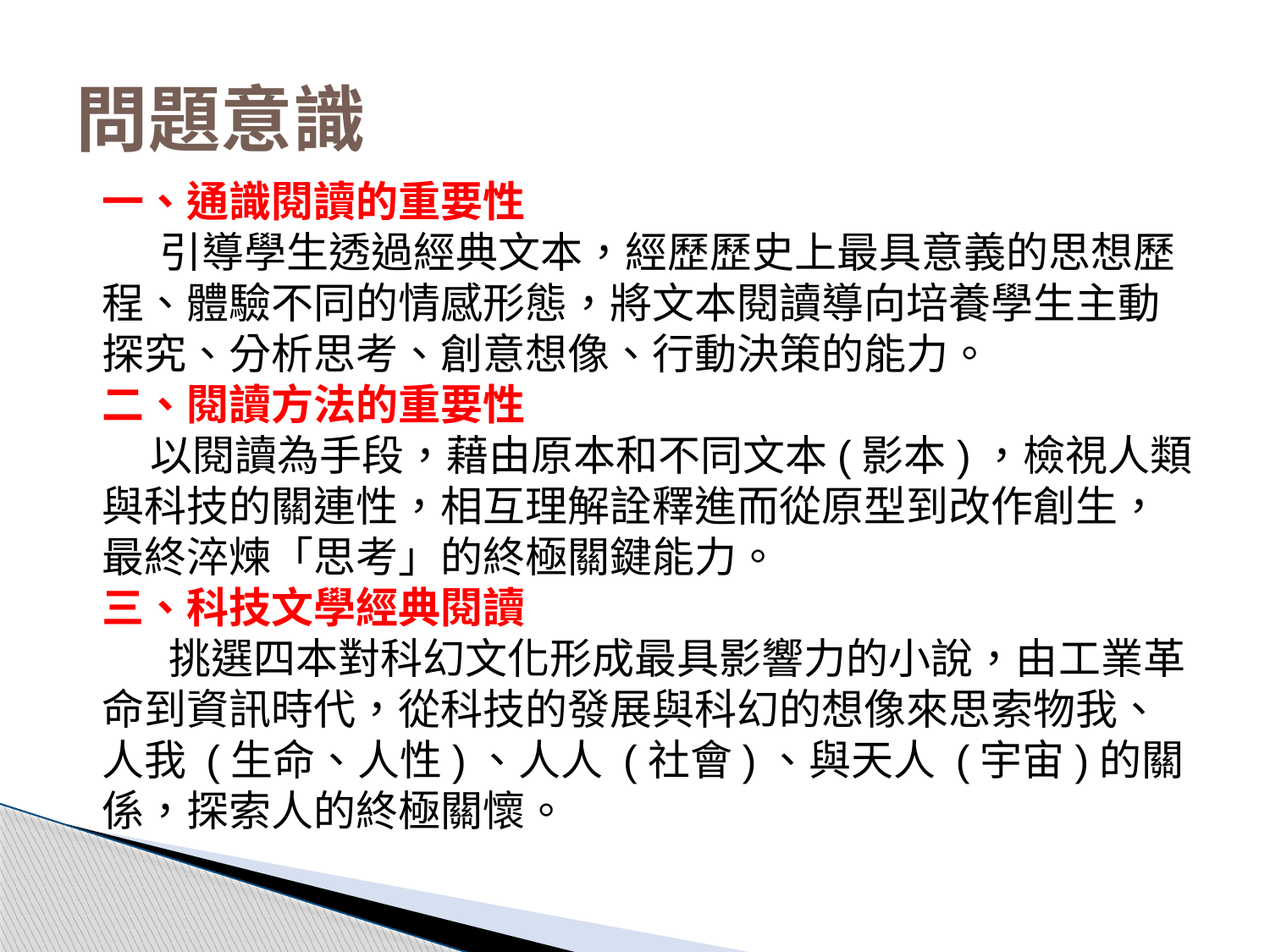

# 問題意識
一、通識閱讀的重要性
     引導學生透過經典文本，經歷歷史上最具意義的思想歷程、體驗不同的情感形態，將文本閱讀導向培養學生主動探究、分析思考、創意想像、行動決策的能力。
二、閱讀方法的重要性
    以閱讀為手段，藉由原本和不同文本(影本)，檢視人類與科技的關連性，相互理解詮釋進而從原型到改作創生，最終淬煉「思考」的終極關鍵能力。
三、科技文學經典閱讀
      挑選四本對科幻文化形成最具影響力的小說，由工業革命到資訊時代，從科技的發展與科幻的想像來思索物我、人我 (生命、人性)、人人 (社會)、與天人 (宇宙)的關係，探索人的終極關懷。